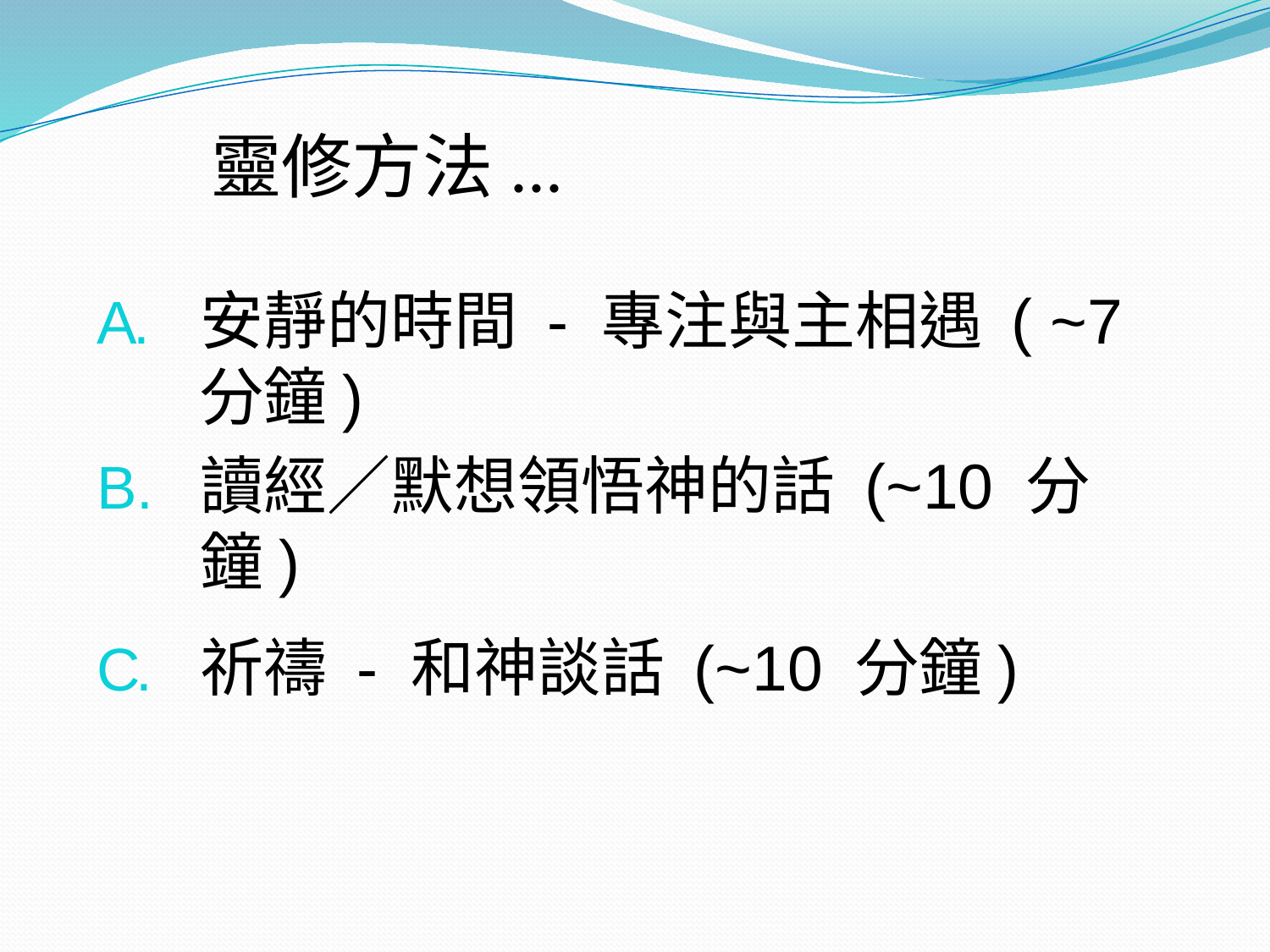

# 靈修⽅法...
安靜的時間 - 專注與主相遇 ( ~7 分鐘)
讀經／默想領悟神的話 (~10 分鐘)
祈禱 - 和神談話 (~10 分鐘)